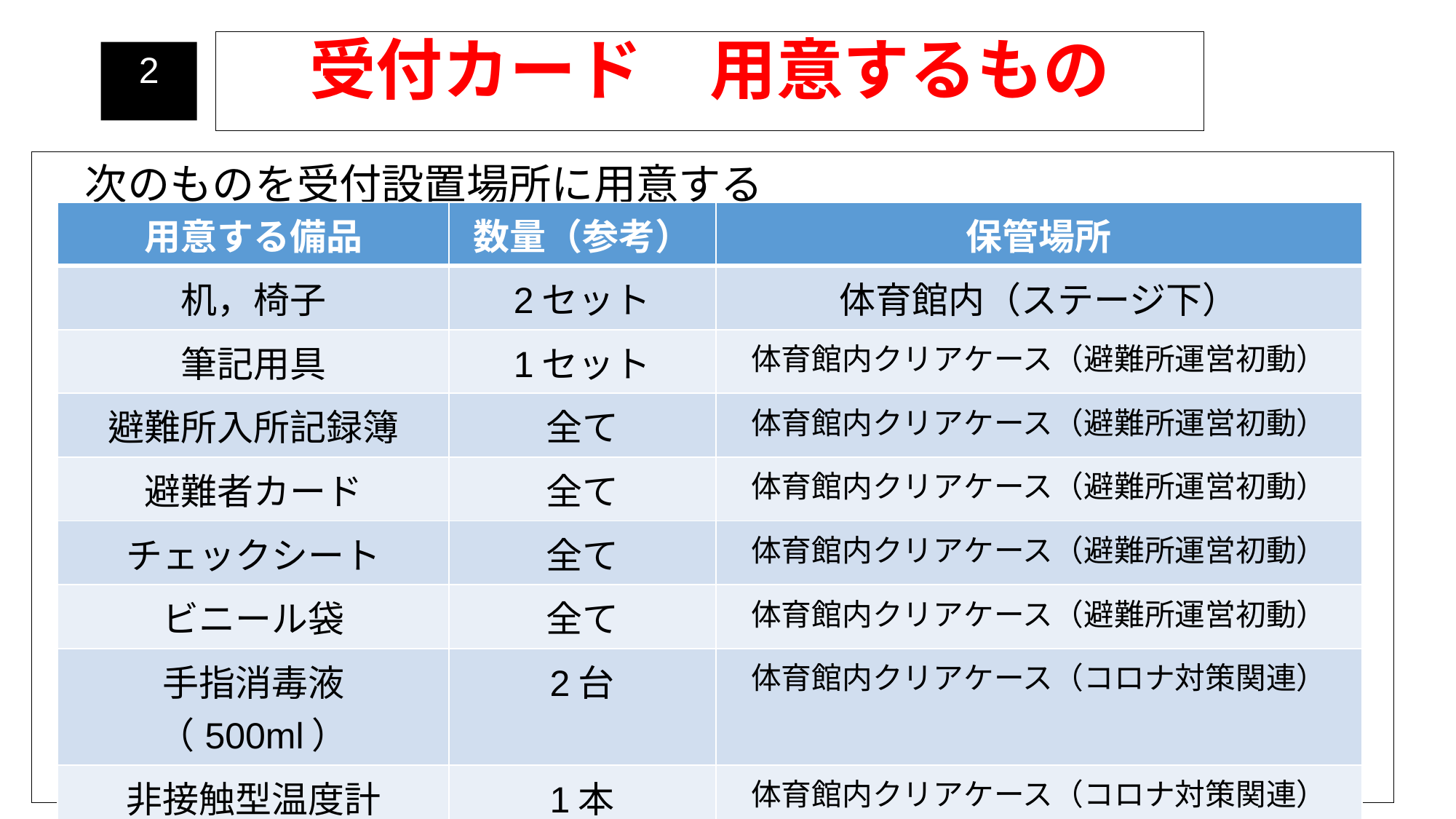

受付カード　用意するもの
2
　次のものを受付設置場所に用意する

| 用意する備品 | 数量（参考） | 保管場所 |
| --- | --- | --- |
| 机，椅子 | 2セット | 体育館内（ステージ下） |
| 筆記用具 | 1セット | 体育館内クリアケース（避難所運営初動） |
| 避難所入所記録簿 | 全て | 体育館内クリアケース（避難所運営初動） |
| 避難者カード | 全て | 体育館内クリアケース（避難所運営初動） |
| チェックシート | 全て | 体育館内クリアケース（避難所運営初動） |
| ビニール袋 | 全て | 体育館内クリアケース（避難所運営初動） |
| 手指消毒液（500ml） | 2台 | 体育館内クリアケース（コロナ対策関連） |
| 非接触型温度計 | 1本 | 体育館内クリアケース（コロナ対策関連） |
| 直接型体温計 | １本 | 体育館内クリアケース（コロナ対策関連） |
| マスク | １箱 | 体育館内クリアケース（コロナ対策関連） |

2